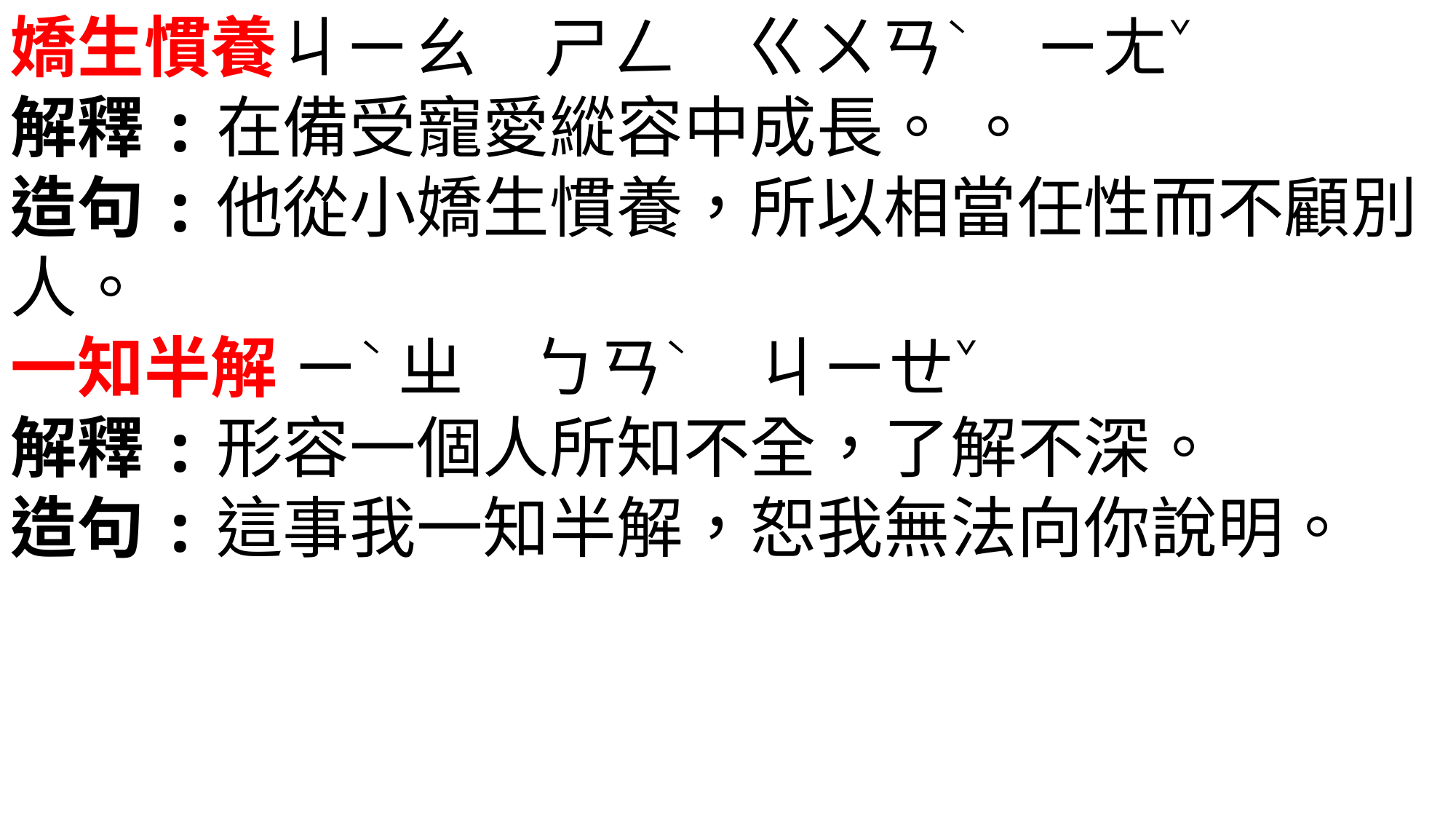

嬌生慣養ㄐㄧㄠ　ㄕㄥ　ㄍㄨㄢˋ　ㄧㄤˇ
解釋:在備受寵愛縱容中成長。 。
造句:他從小嬌生慣養，所以相當任性而不顧別人。
一知半解 ㄧˋ ㄓ　ㄅㄢˋ　ㄐㄧㄝˇ
解釋:形容一個人所知不全，了解不深。
造句:這事我一知半解，恕我無法向你說明。